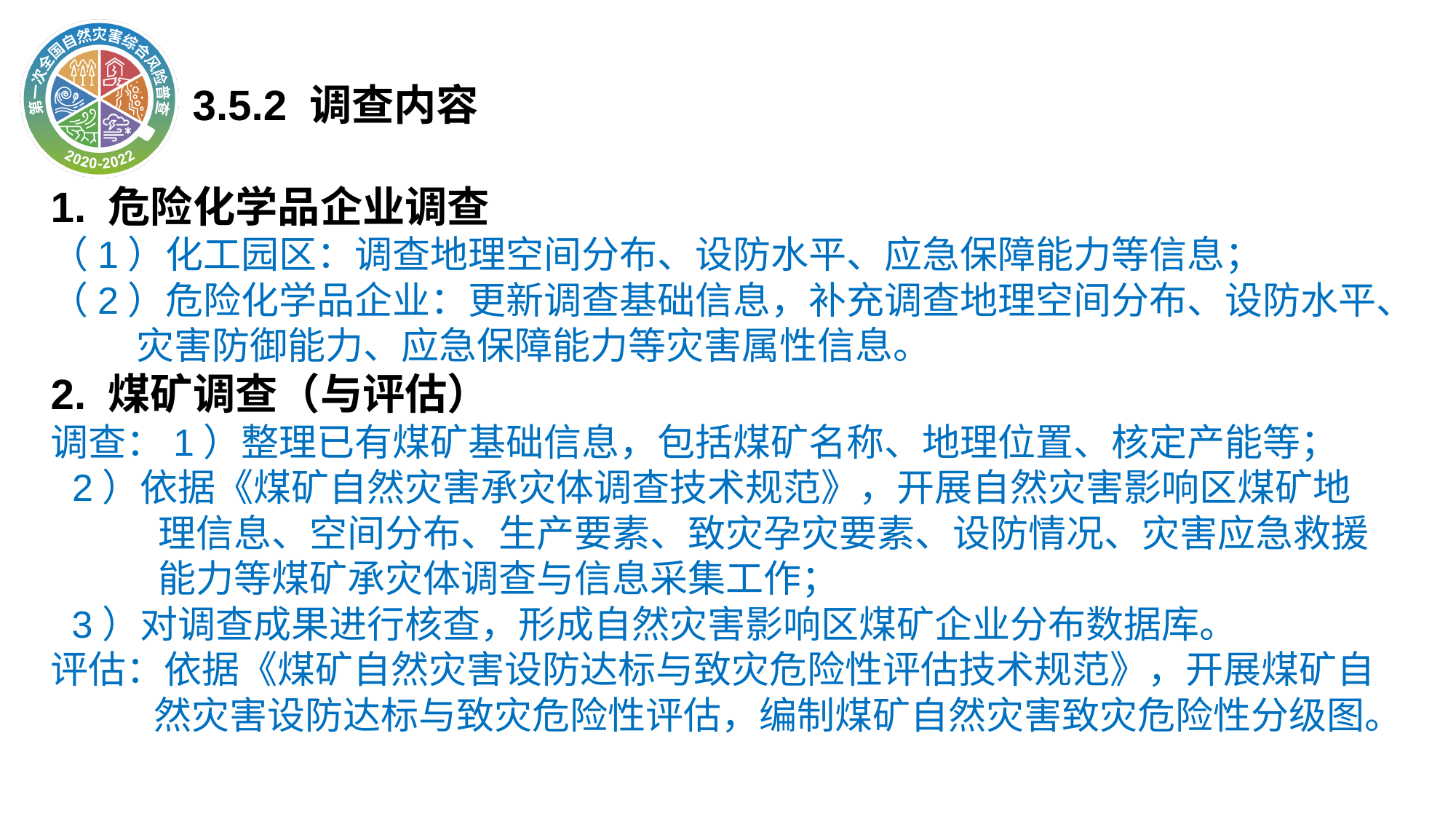

3.5.2 调查内容

1. 危险化学品企业调查
（1）化工园区：调查地理空间分布、设防水平、应急保障能力等信息；
（2）危险化学品企业：更新调查基础信息，补充调查地理空间分布、设防水平、
         灾害防御能力、应急保障能力等灾害属性信息。
2. 煤矿调查（与评估）
调查：1）整理已有煤矿基础信息，包括煤矿名称、地理位置、核定产能等；
2）依据《煤矿自然灾害承灾体调查技术规范》，开展自然灾害影响区煤矿地 理信息、空间分布、生产要素、致灾孕灾要素、设防情况、灾害应急救援能力等煤矿承灾体调查与信息采集工作；
  3）对调查成果进行核查，形成自然灾害影响区煤矿企业分布数据库。
评估：依据《煤矿自然灾害设防达标与致灾危险性评估技术规范》，开展煤矿自
           然灾害设防达标与致灾危险性评估，编制煤矿自然灾害致灾危险性分级图。